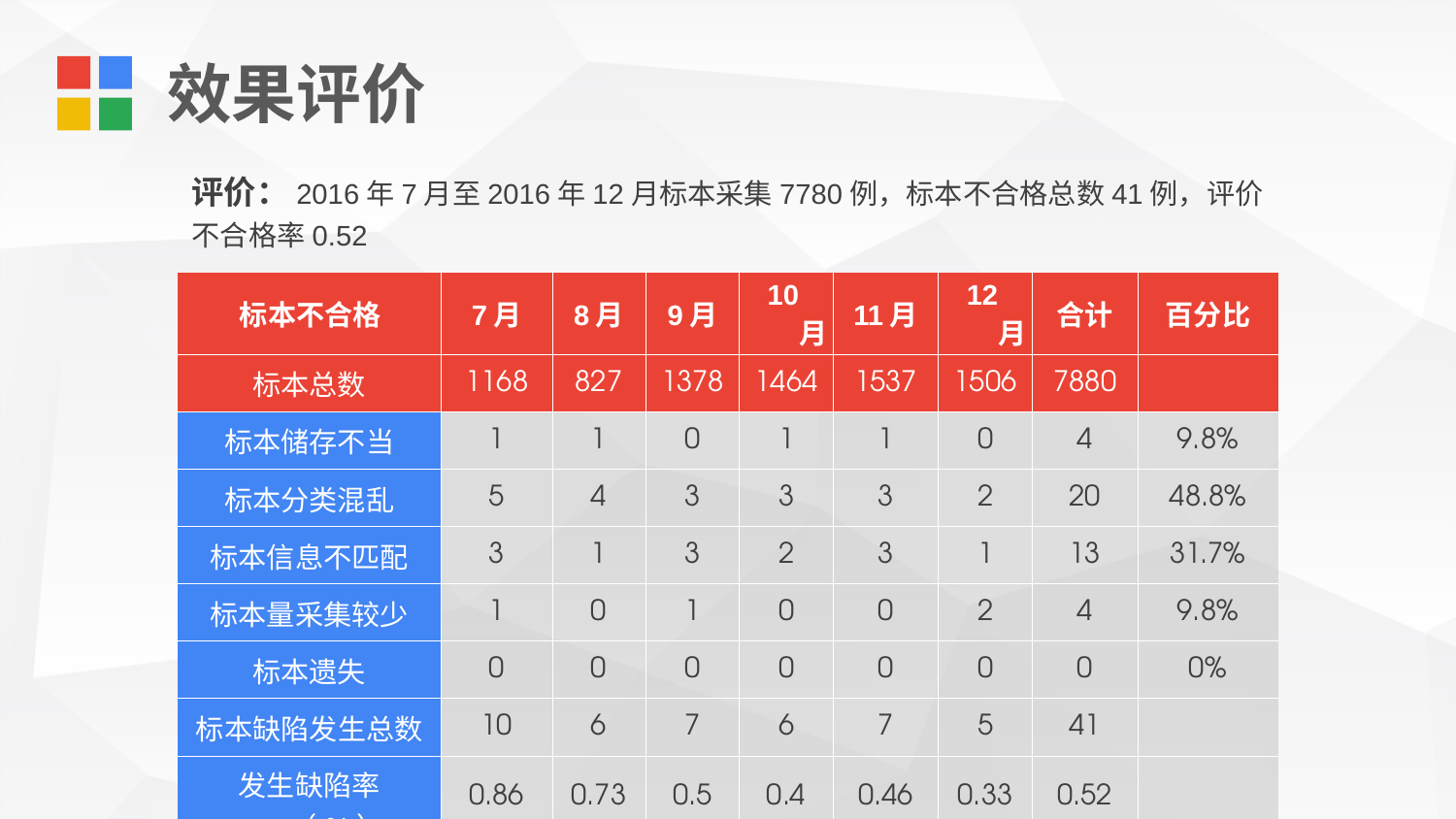

效果评价
评价：2016年7月至2016年12月标本采集7780例，标本不合格总数41例，评价不合格率0.52
| 标本不合格 | 7月 | 8月 | 9月 | 10月 | 11月 | 12月 | 合计 | 百分比 |
| --- | --- | --- | --- | --- | --- | --- | --- | --- |
| 标本总数 | 1168 | 827 | 1378 | 1464 | 1537 | 1506 | 7880 |  |
| 标本储存不当 | 1 | 1 | 0 | 1 | 1 | 0 | 4 | 9.8% |
| 标本分类混乱 | 5 | 4 | 3 | 3 | 3 | 2 | 20 | 48.8% |
| 标本信息不匹配 | 3 | 1 | 3 | 2 | 3 | 1 | 13 | 31.7% |
| 标本量采集较少 | 1 | 0 | 1 | 0 | 0 | 2 | 4 | 9.8% |
| 标本遗失 | 0 | 0 | 0 | 0 | 0 | 0 | 0 | 0% |
| 标本缺陷发生总数 | 10 | 6 | 7 | 6 | 7 | 5 | 41 |  |
| 发生缺陷率（%） | 0.86 | 0.73 | 0.5 | 0.4 | 0.46 | 0.33 | 0.52 |  |